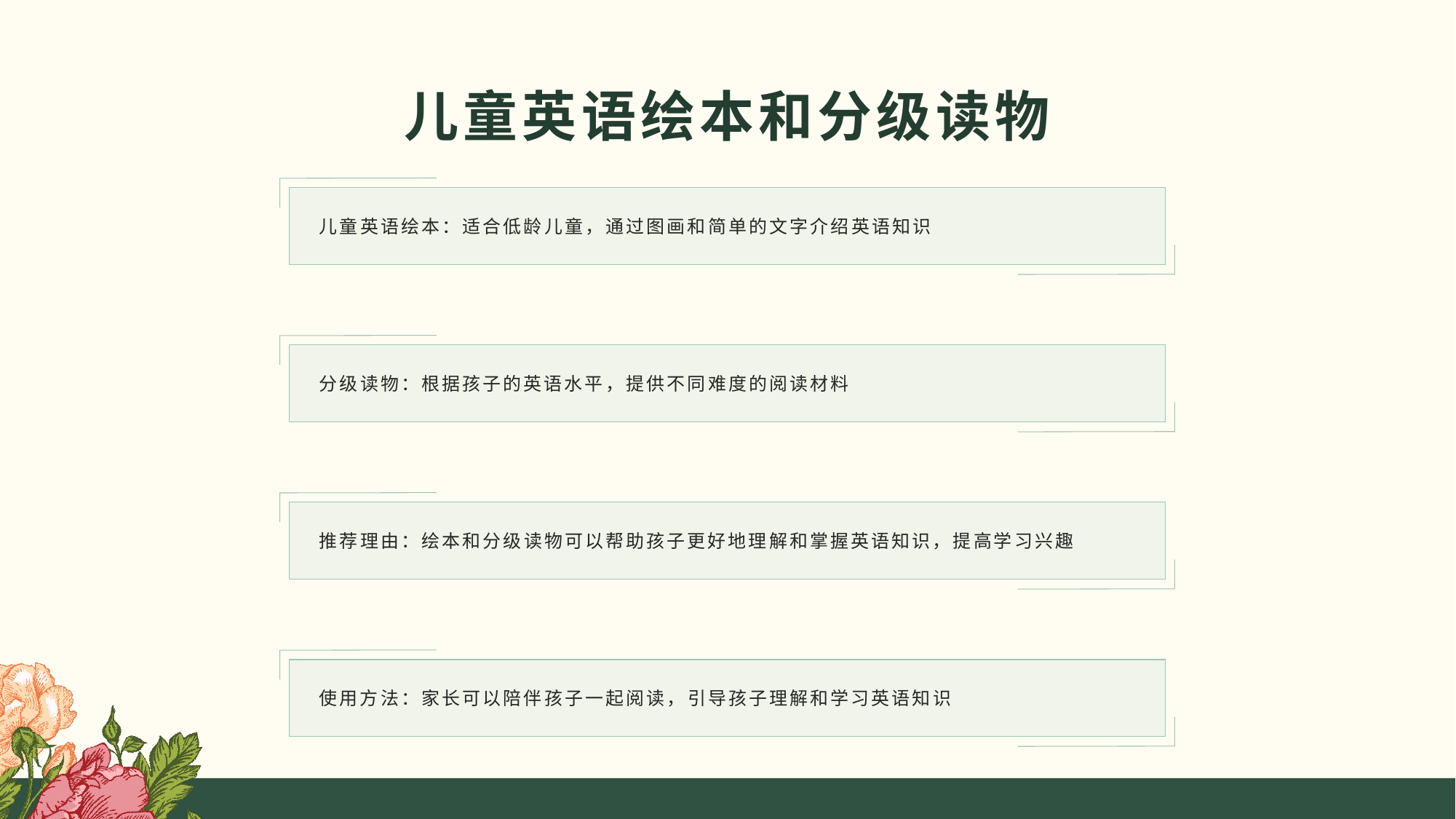

儿童英语绘本和分级读物

儿童英语绘本：适合低龄儿童，通过图画和简单的文字介绍英语知识

分级读物：根据孩子的英语水平，提供不同难度的阅读材料

推荐理由：绘本和分级读物可以帮助孩子更好地理解和掌握英语知识，提高学习兴趣

使用方法：家长可以陪伴孩子一起阅读，引导孩子理解和学习英语知识